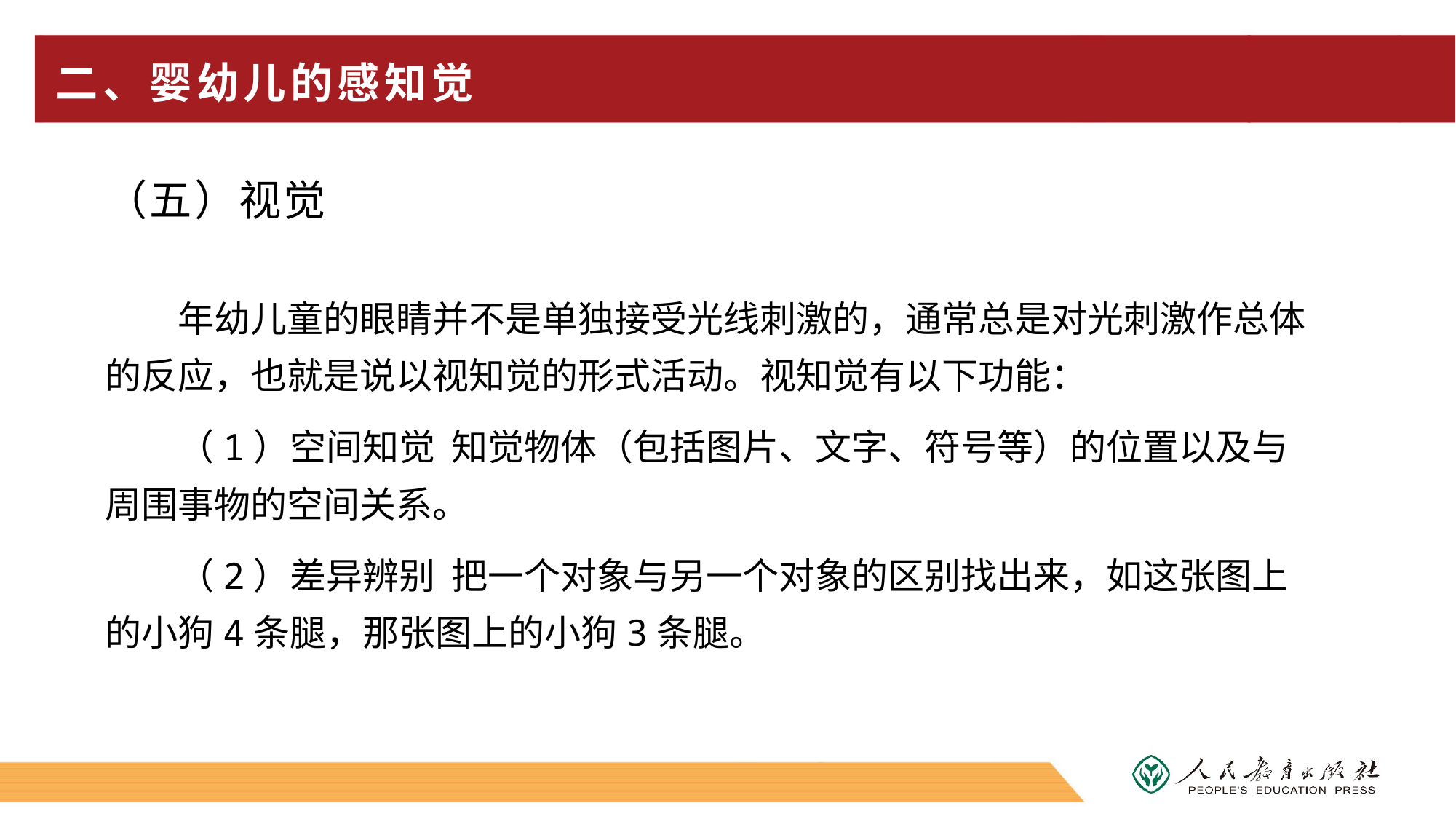

# 二、婴幼儿的感知觉
（五）视觉
年幼儿童的眼睛并不是单独接受光线刺激的，通常总是对光刺激作总体的反应，也就是说以视知觉的形式活动。视知觉有以下功能：
（1）空间知觉  知觉物体（包括图片、文字、符号等）的位置以及与周围事物的空间关系。
（2）差异辨别  把一个对象与另一个对象的区别找出来，如这张图上的小狗4条腿，那张图上的小狗3条腿。